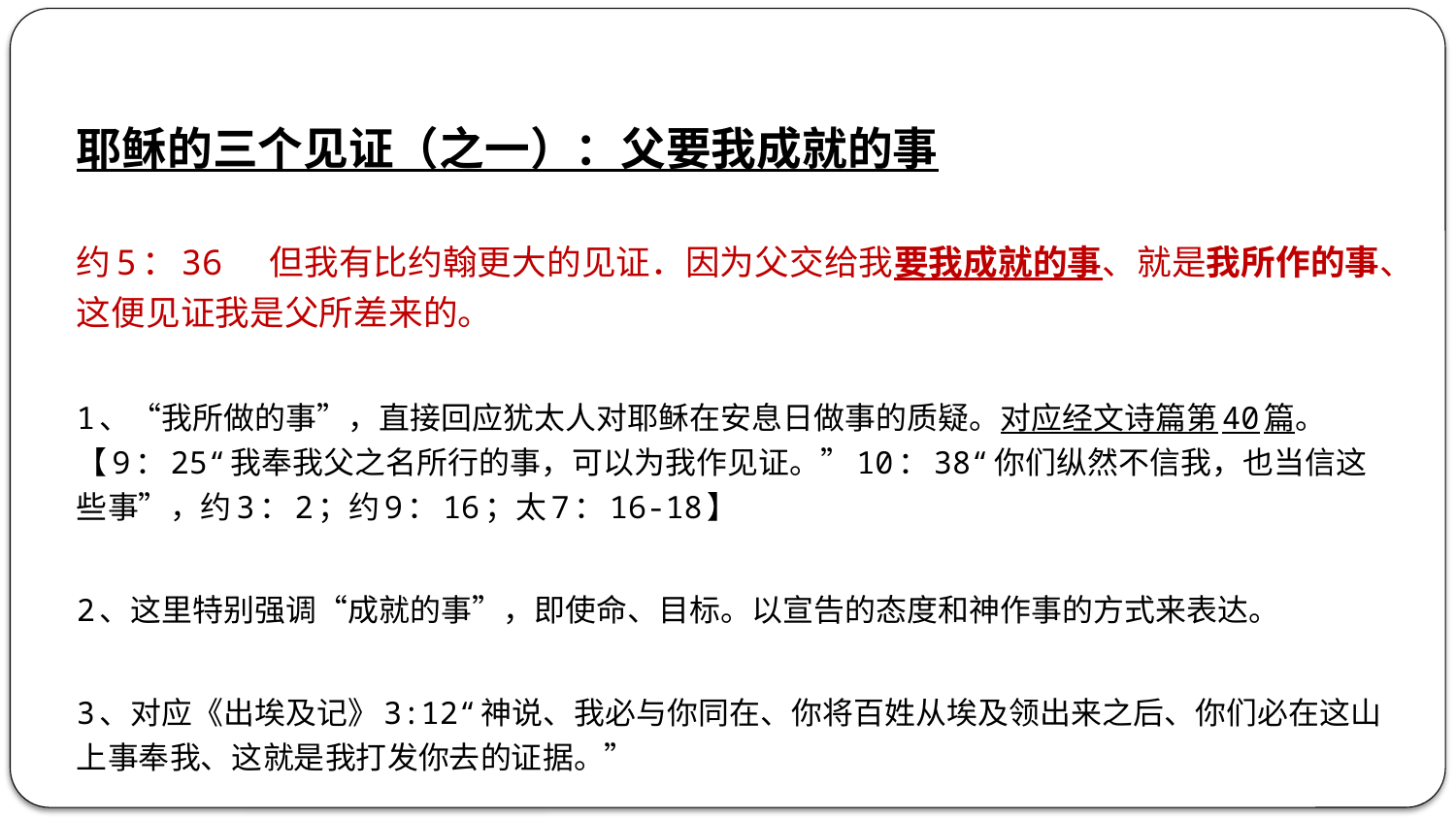

耶稣的三个见证（之一）：父要我成就的事

约5：36  但我有比约翰更大的见证．因为父交给我要我成就的事、就是我所作的事、这便见证我是父所差来的。

1、“我所做的事”，直接回应犹太人对耶稣在安息日做事的质疑。对应经文诗篇第40篇。【9：25“我奉我父之名所行的事，可以为我作见证。”10：38“你们纵然不信我，也当信这些事”，约3：2；约9：16；太7：16-18】

2、这里特别强调“成就的事”，即使命、目标。以宣告的态度和神作事的方式来表达。

3、对应《出埃及记》3:12“神说、我必与你同在、你将百姓从埃及领出来之后、你们必在这山上事奉我、这就是我打发你去的证据。”